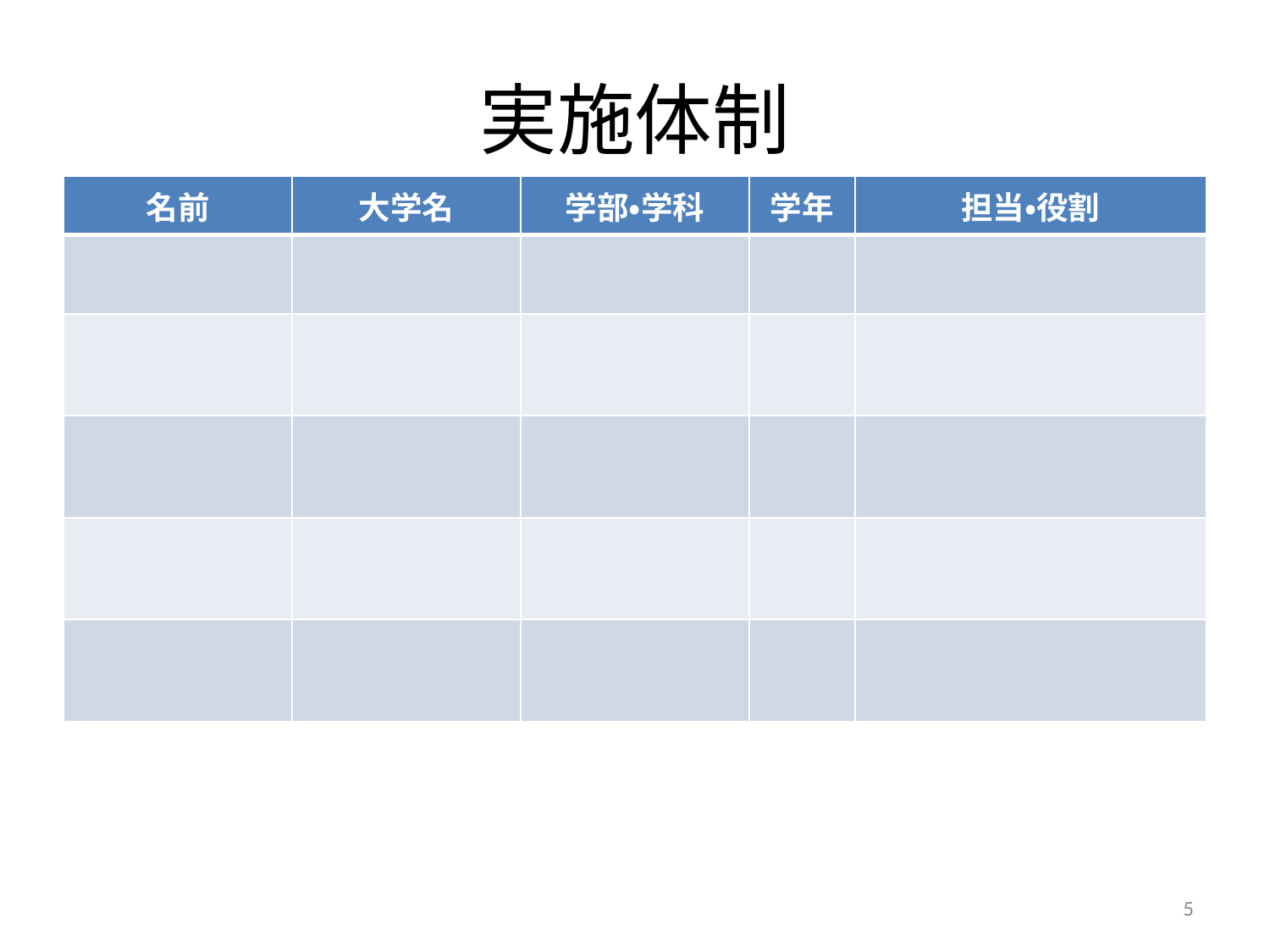

# 実施体制
| 名前 | 大学名 | 学部・学科 | 学年 | 担当・役割 |
| --- | --- | --- | --- | --- |
|  |  |  |  |  |
|  |  |  |  |  |
|  |  |  |  |  |
|  |  |  |  |  |
|  |  |  |  |  |
5